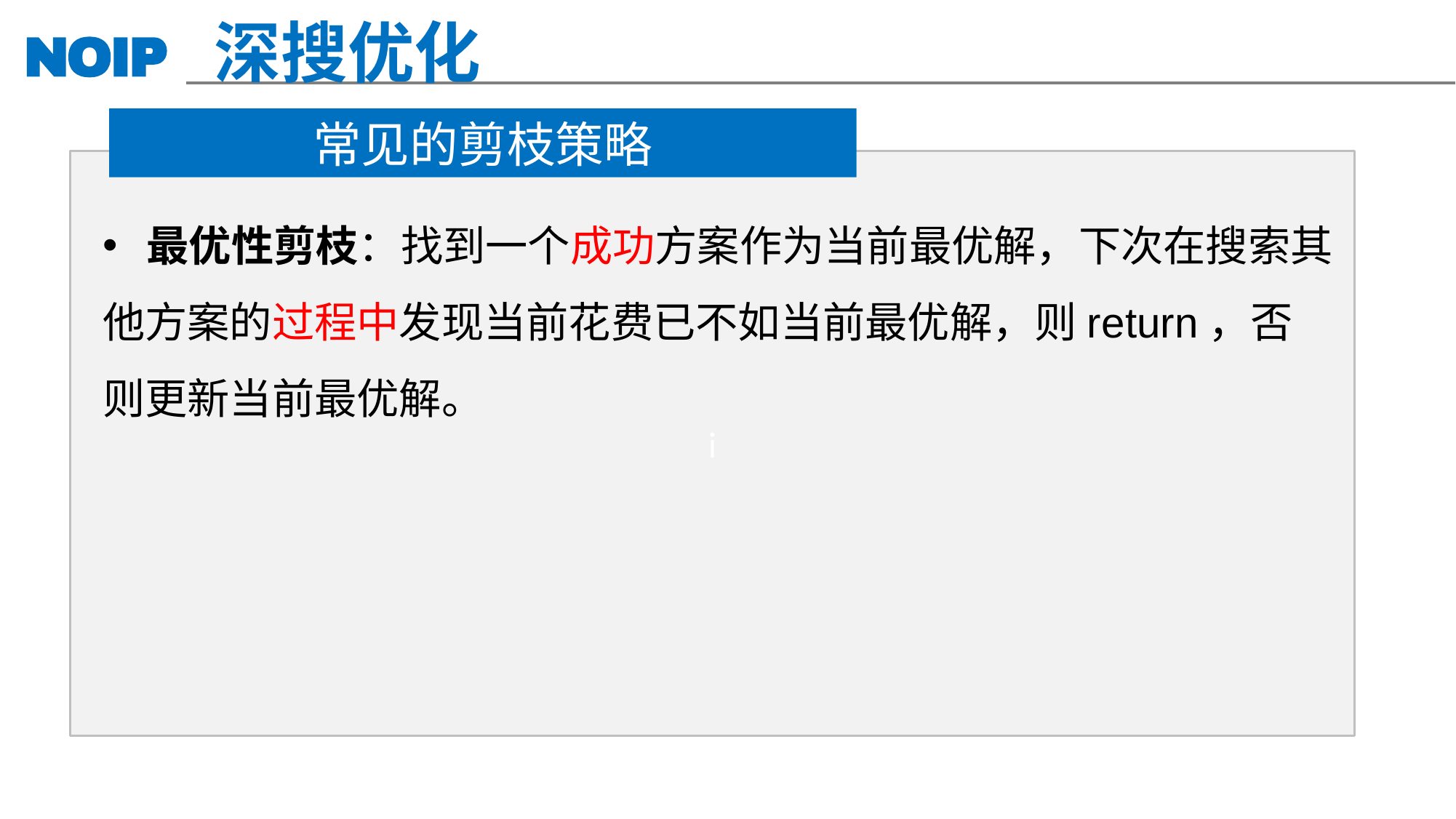

深搜优化
常见的剪枝策略
i
  最优性剪枝：找到一个成功方案作为当前最优解，下次在搜索其他方案的过程中发现当前花费已不如当前最优解，则return，否则更新当前最优解。